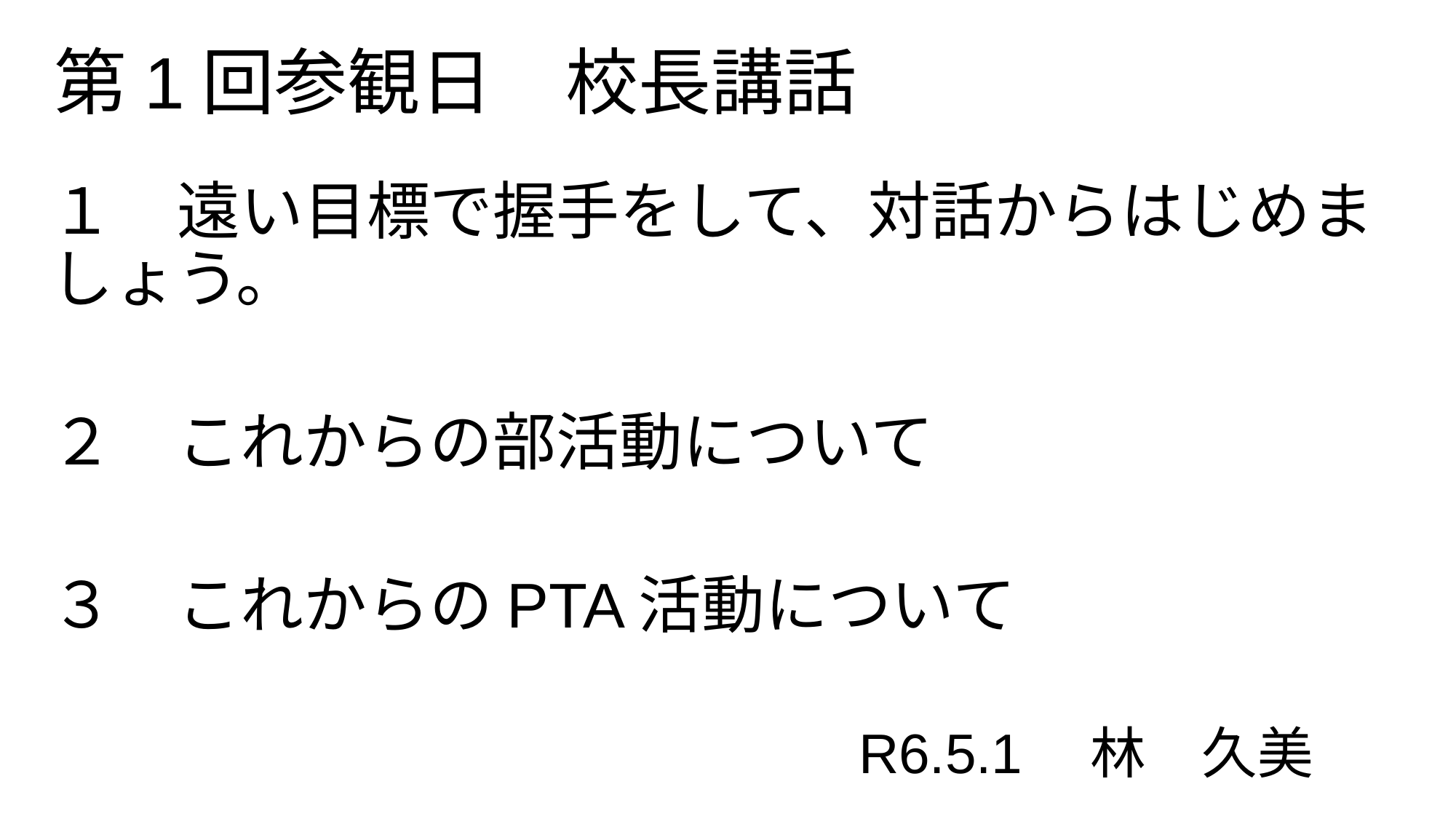

# 第1回参観日　校長講話
１　遠い目標で握手をして、対話からはじめましょう。

２　これからの部活動について

３　これからのPTA活動について
R6.5.1　林　久美